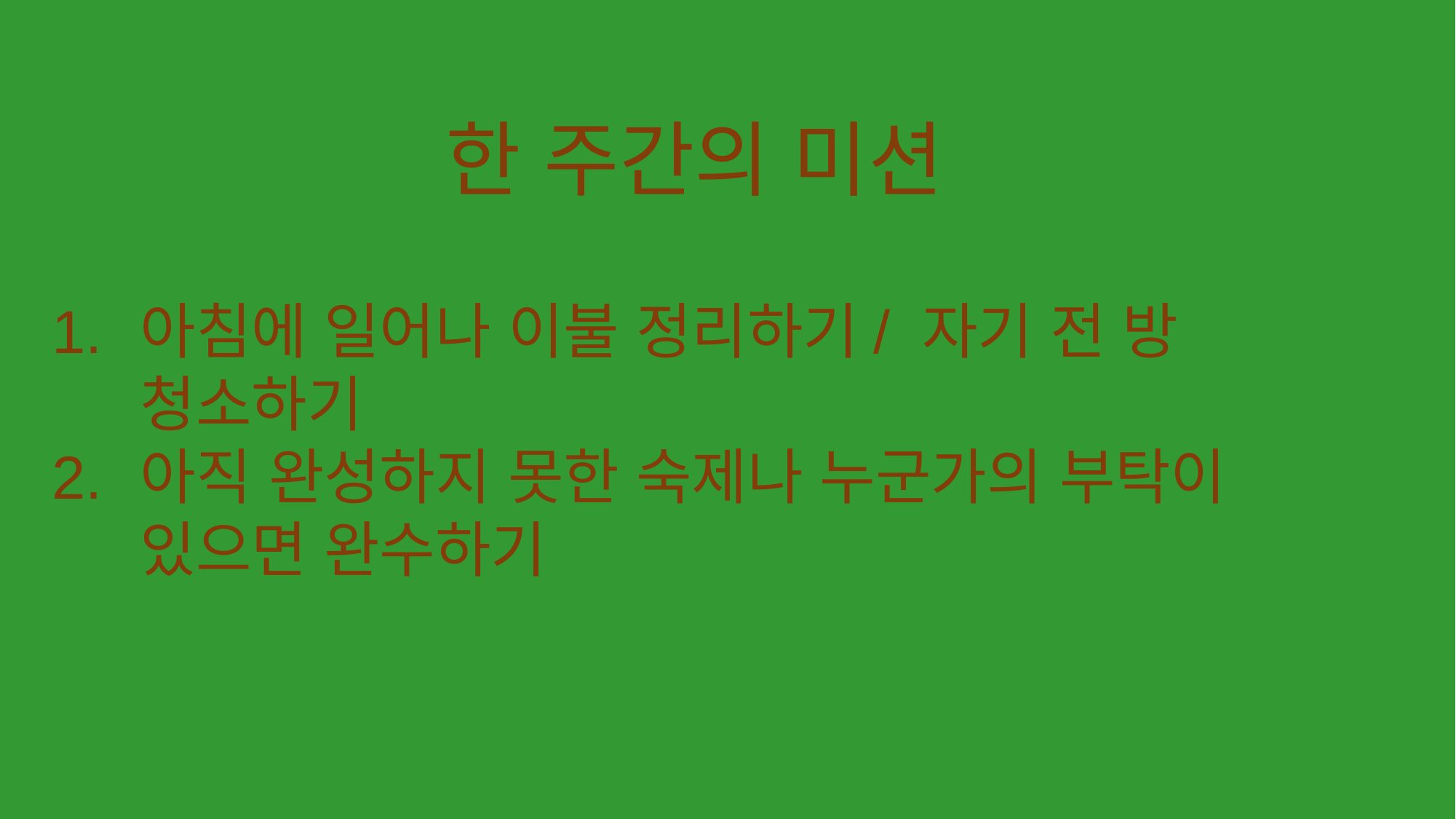

한 주간의 미션

아침에 일어나 이불 정리하기/ 자기 전 방 청소하기
아직 완성하지 못한 숙제나 누군가의 부탁이    있으면 완수하기